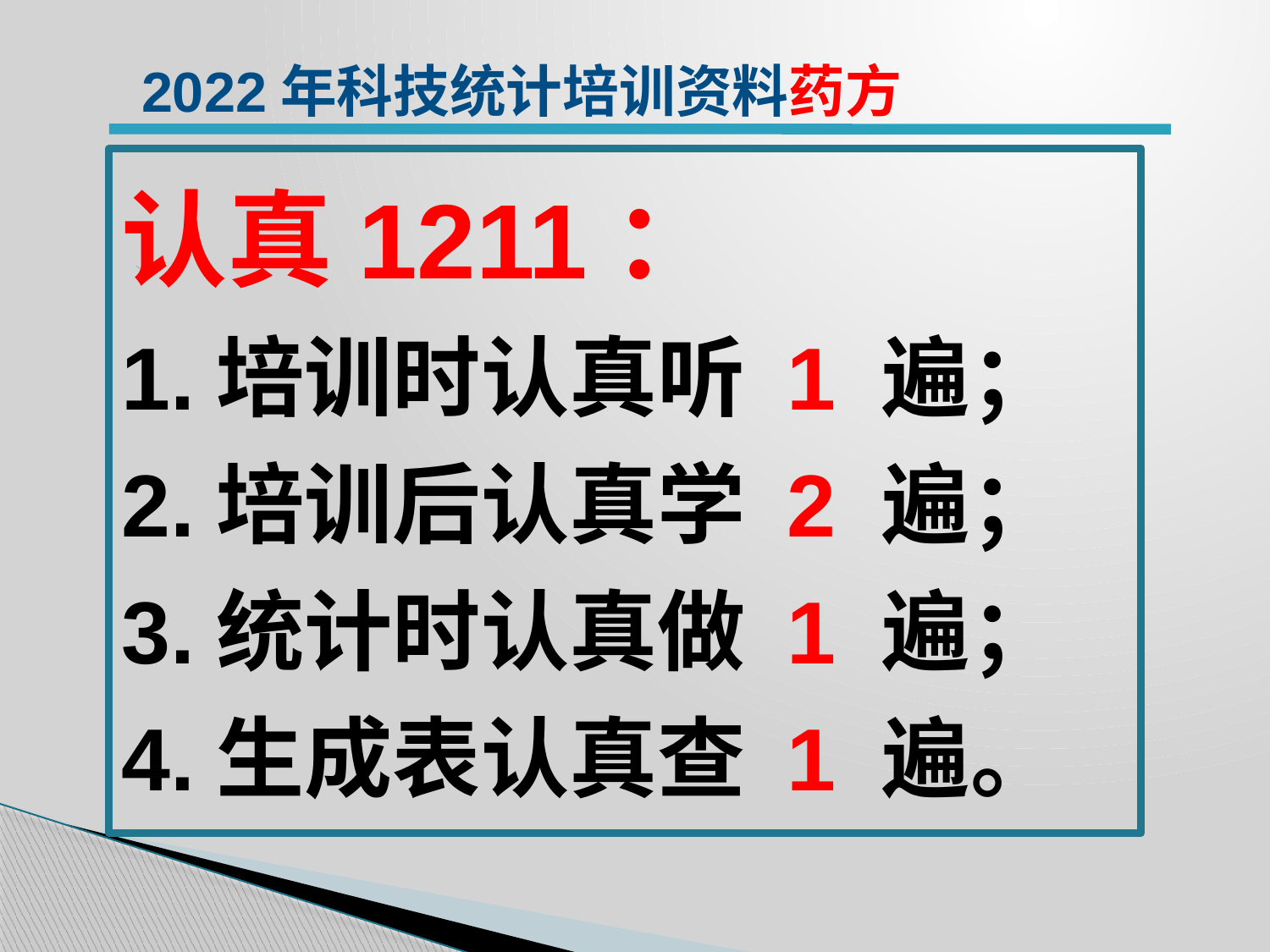

2022年科技统计培训资料药方
认真1211：
1.培训时认真听 1 遍；
2.培训后认真学 2 遍；
3.统计时认真做 1 遍；
4.生成表认真查 1 遍。